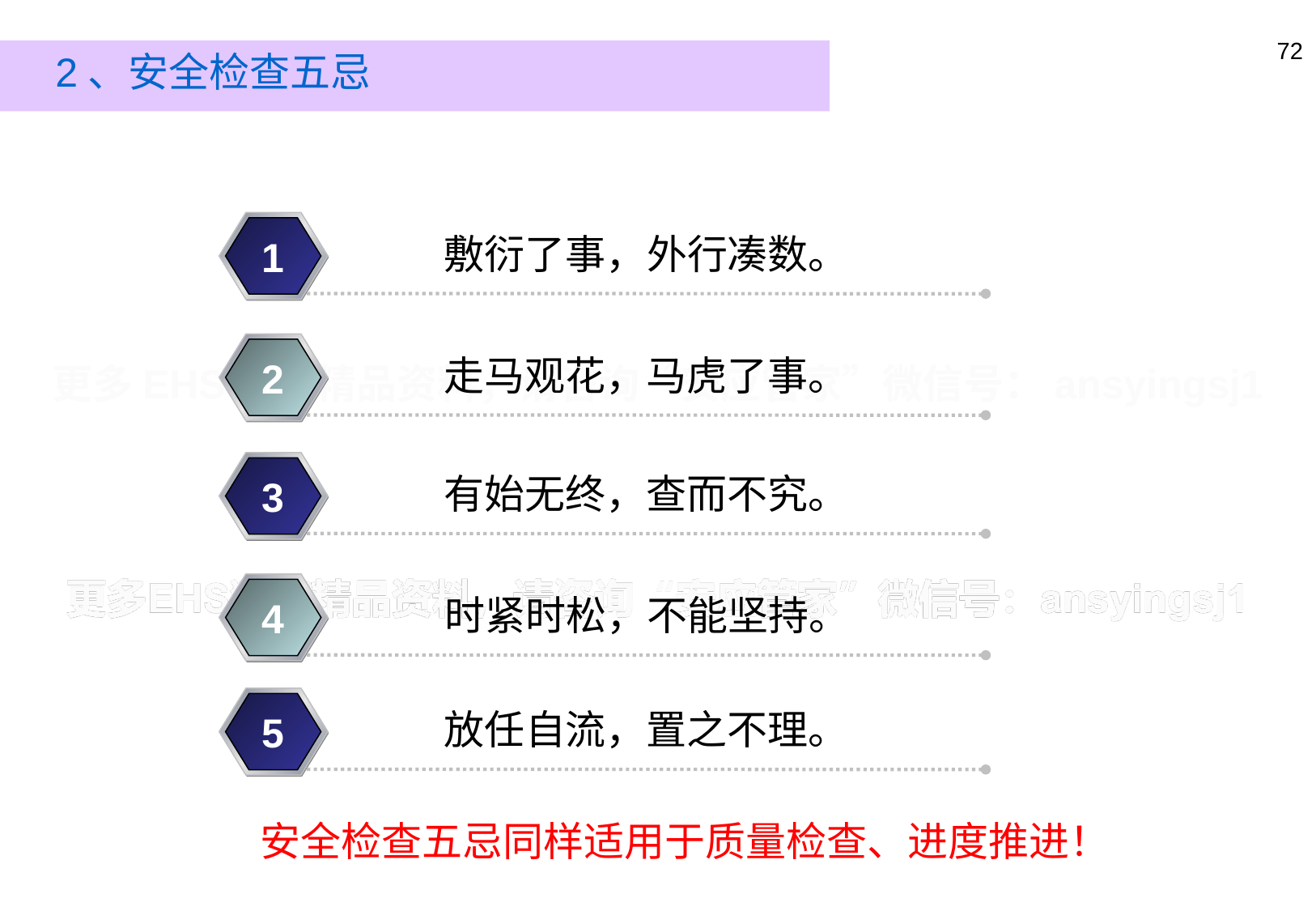

72

2、安全检查五忌

敷衍了事，外行凑数。
1

走马观花，马虎了事。
2

有始无终，查而不究。
3

时紧时松，不能坚持。
4

放任自流，置之不理。
5

安全检查五忌同样适用于质量检查、进度推进！